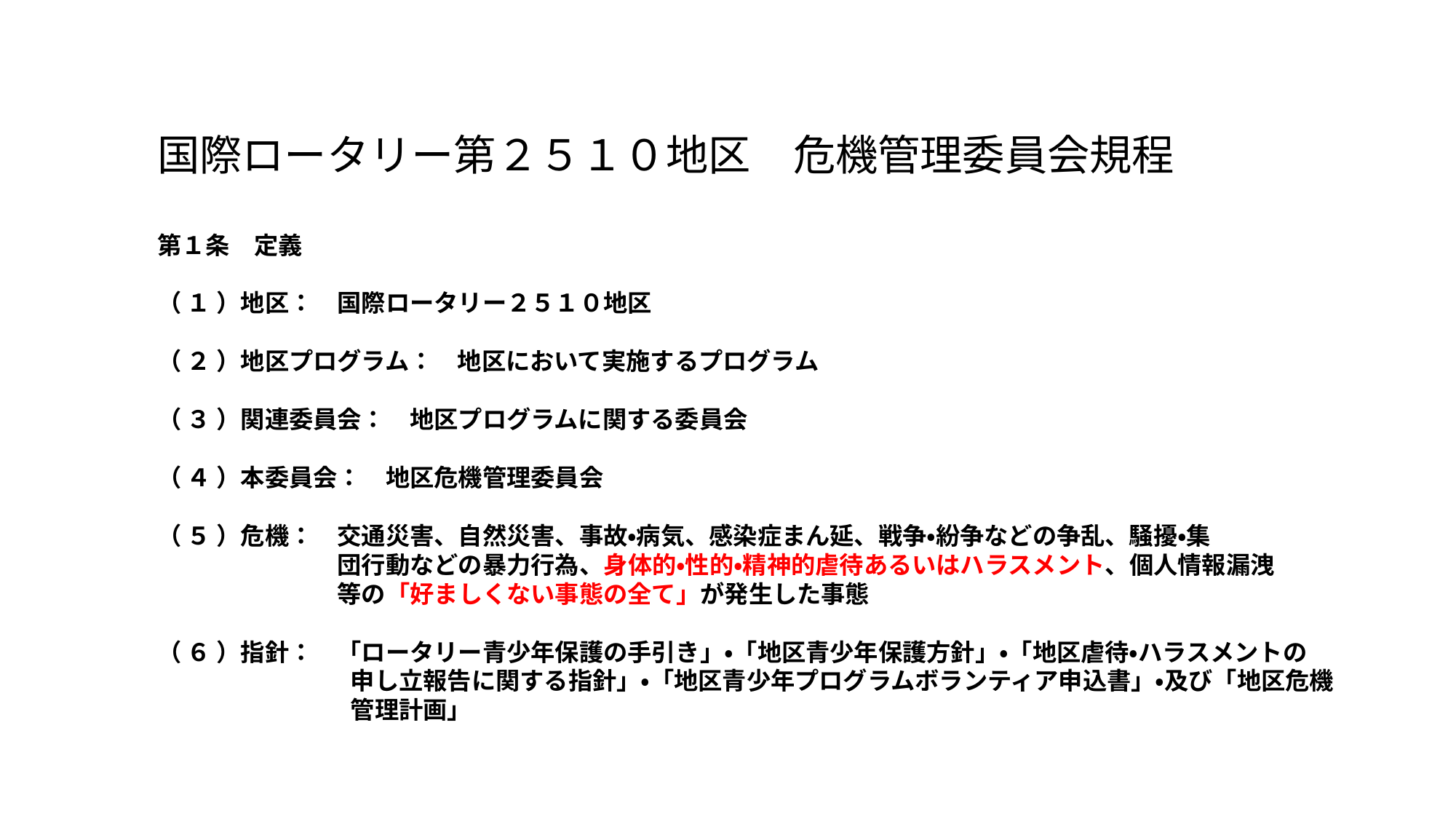

国際ロータリー第２５１０地区　危機管理委員会規程

第１条　定義

（ １ ）地区：　国際ロータリー２５１０地区

（ ２ ）地区プログラム：　地区において実施するプログラム

（ ３ ）関連委員会：　地区プログラムに関する委員会

（ ４ ）本委員会：　地区危機管理委員会

（ ５ ）危機：　交通災害、自然災害、事故・病気、感染症まん延、戦争・紛争などの争乱、騒擾・集
　　　　　　　  団行動などの暴力行為、身体的・性的・精神的虐待あるいはハラスメント、個人情報漏洩
　　　　　　　  等の「好ましくない事態の全て」が発生した事態

（ ６ ）指針：　「ロータリー青少年保護の手引き」・「地区青少年保護方針」・「地区虐待・ハラスメントの
　　　　　　　　申し立報告に関する指針」・「地区青少年プログラムボランティア申込書」・及び「地区危機
　　　　　　　　管理計画」